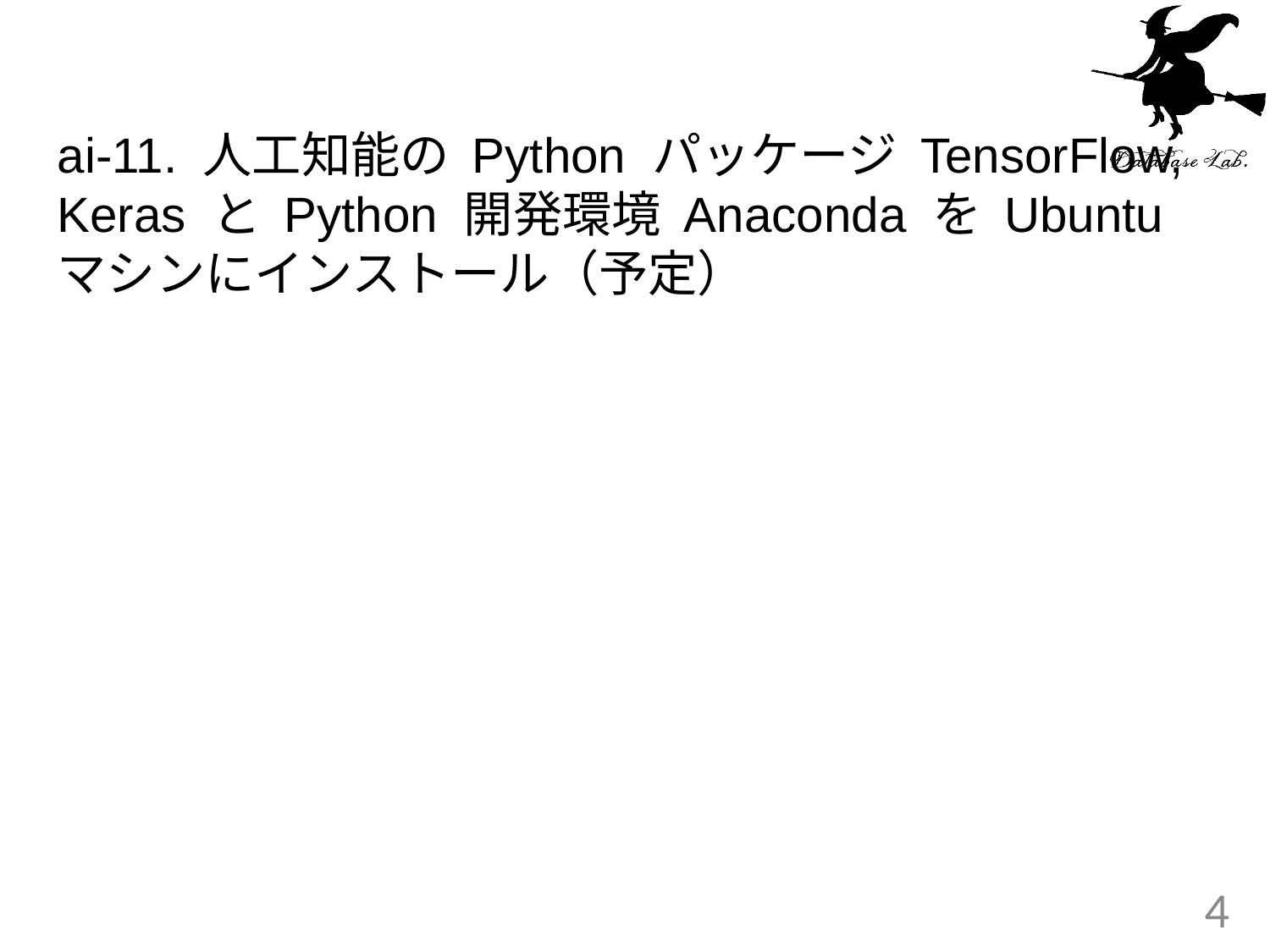

#
ai-11. 人工知能の Python パッケージ TensorFlow, Keras と Python 開発環境 Anaconda を Ubuntu マシンにインストール（予定）

4